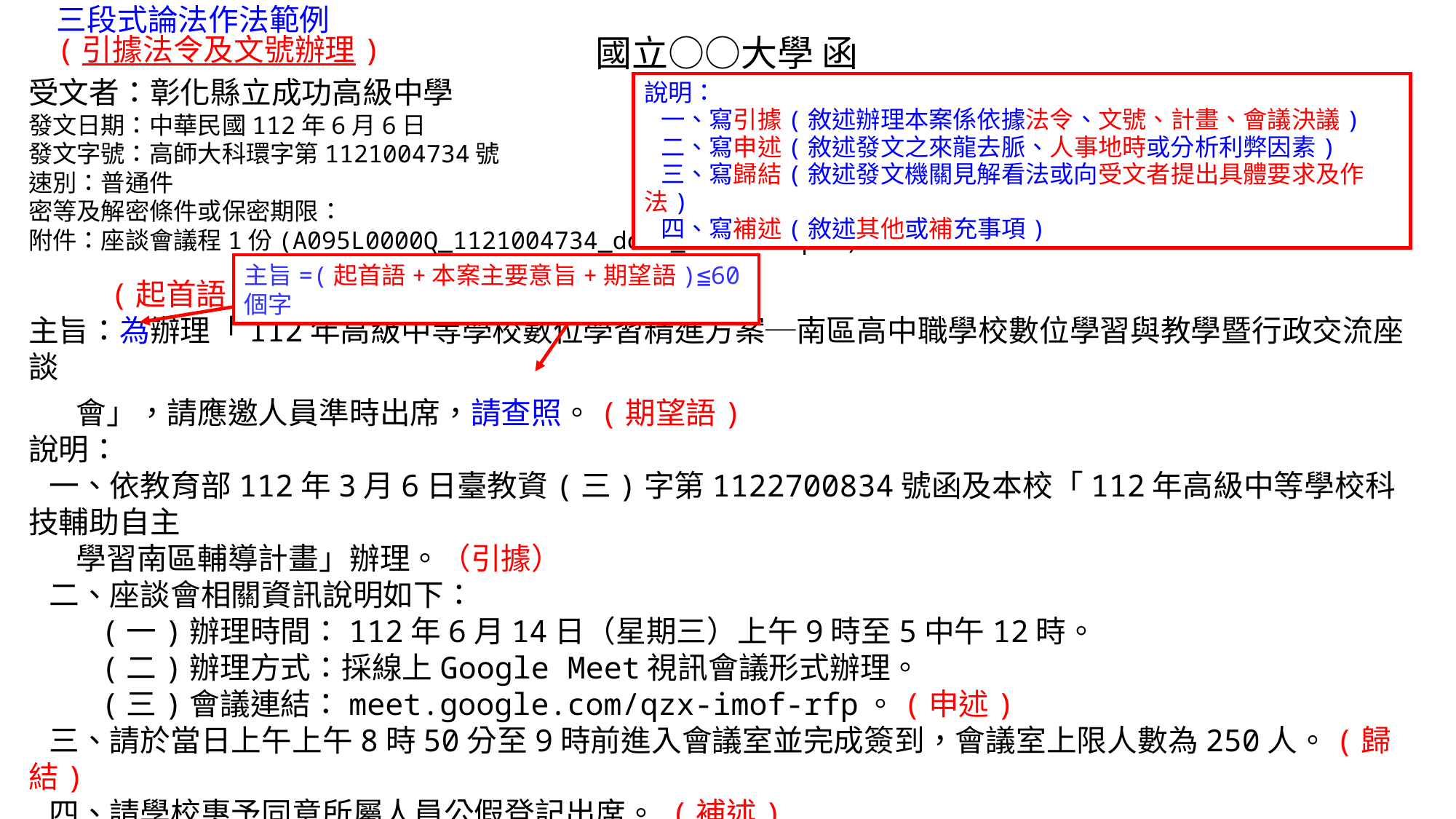

三段式論法作法範例
(引據法令及文號辦理)
國立○○大學 函
受文者：彰化縣立成功高級中學
發文日期：中華民國112年6月6日
發文字號：高師大科環字第1121004734號
速別：普通件
密等及解密條件或保密期限：
附件：座談會議程1份(A095L0000Q_1121004734_doc1_Attach1.pdf)

     (起首語)
主旨：為辦理「112年高級中等學校數位學習精進方案─南區高中職學校數位學習與教學暨行政交流座談
      會」，請應邀人員準時出席，請查照。(期望語)
說明：
  一、依教育部112年3月6日臺教資(三)字第1122700834號函及本校「112年高級中等學校科技輔助自主
      學習南區輔導計畫」辦理。（引據）
  二、座談會相關資訊說明如下：
    (一)辦理時間：112年6月14日（星期三）上午9時至5中午12時。
    (二)辦理方式：採線上Google Meet視訊會議形式辦理。
    (三)會議連結：meet.google.com/qzx-imof-rfp。(申述)
  三、請於當日上午上午8時50分至9時前進入會議室並完成簽到，會議室上限人數為250人。(歸結)
  四、請學校惠予同意所屬人員公假登記出席。 (補述)
正本：彰化縣立成功高級中學、彰化縣立田中高級中學、彰化縣立和美高級中學、彰化縣立二林高級中學
副本：彰化縣立成功高級中學陳秘書冠州、彰化縣立田中高級中學楊組長淙傑、彰化縣立和美高級中學吳組長雪綿、彰化縣立二林
      高級中學葉組長佳韻

說明：
  一、寫引據(敘述辦理本案係依據法令、文號、計畫、會議決議)
  二、寫申述(敘述發文之來龍去脈、人事地時或分析利弊因素)
  三、寫歸結(敘述發文機關見解看法或向受文者提出具體要求及作法)
  四、寫補述(敘述其他或補充事項)
主旨=(起首語+本案主要意旨+期望語)≦60個字